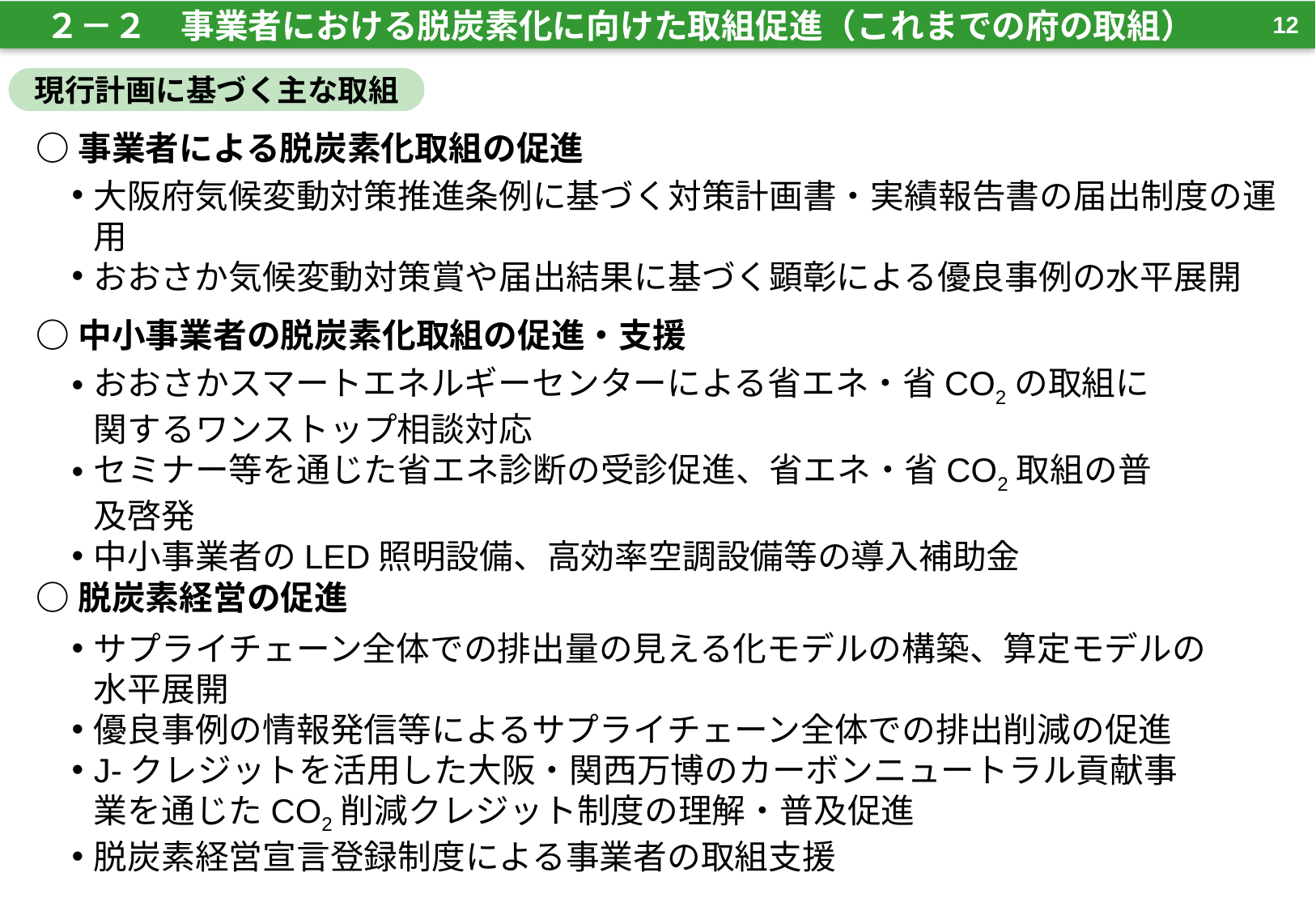

12
12
　２－２　事業者における脱炭素化に向けた取組促進（これまでの府の取組）
現行計画に基づく主な取組
○事業者による脱炭素化取組の促進

大阪府気候変動対策推進条例に基づく対策計画書・実績報告書の届出制度の運用
おおさか気候変動対策賞や届出結果に基づく顕彰による優良事例の水平展開
○中小事業者の脱炭素化取組の促進・支援

おおさかスマートエネルギーセンターによる省エネ・省CO2の取組に関するワンストップ相談対応
セミナー等を通じた省エネ診断の受診促進、省エネ・省CO2取組の普及啓発
中小事業者のLED照明設備、高効率空調設備等の導入補助金
○脱炭素経営の促進

サプライチェーン全体での排出量の見える化モデルの構築、算定モデルの水平展開
優良事例の情報発信等によるサプライチェーン全体での排出削減の促進
J-クレジットを活用した大阪・関西万博のカーボンニュートラル貢献事業を通じたCO2削減クレジット制度の理解・普及促進
脱炭素経営宣言登録制度による事業者の取組支援